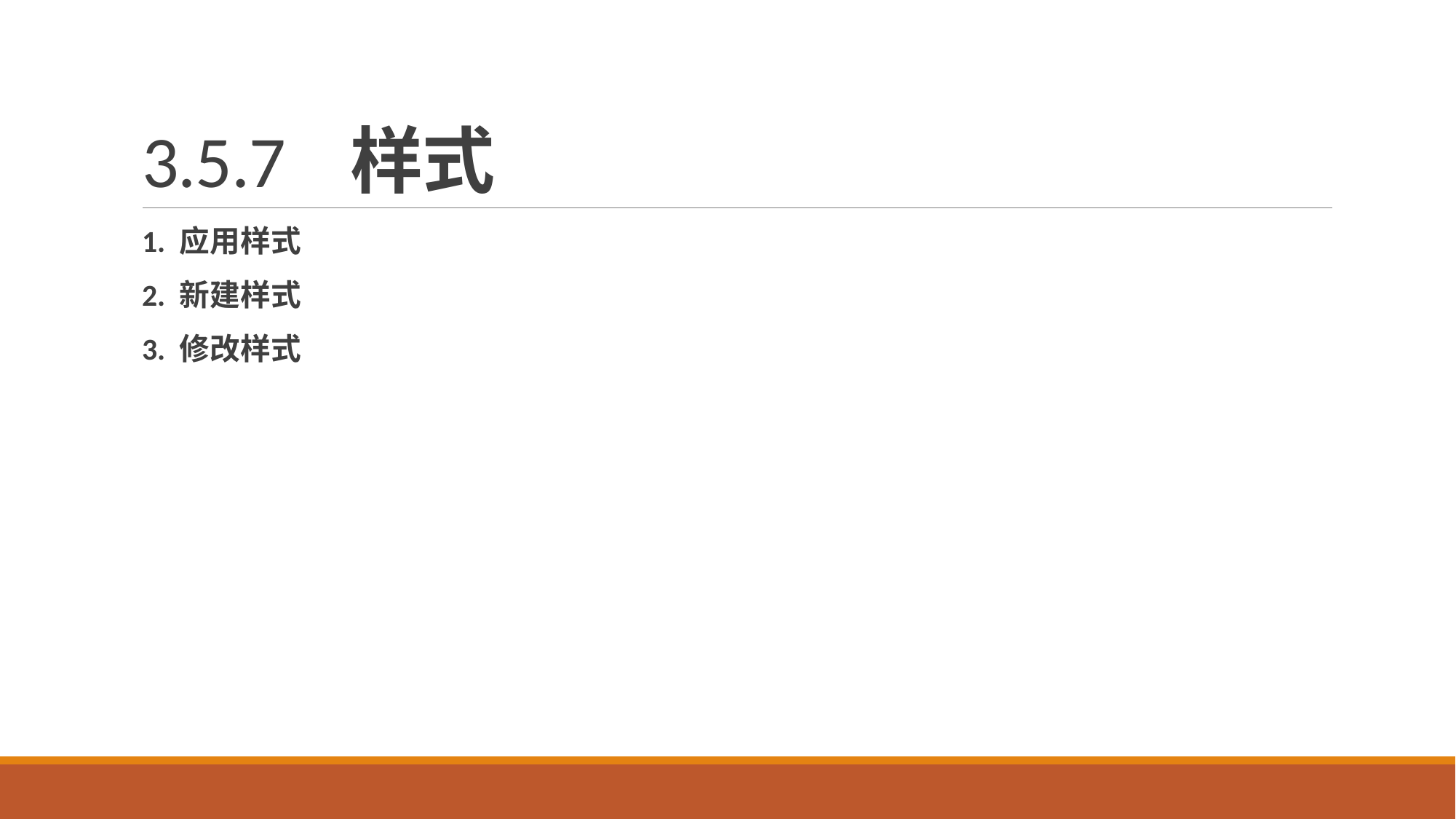

# 3.5.7   样式
1. 应用样式
2. 新建样式
3. 修改样式